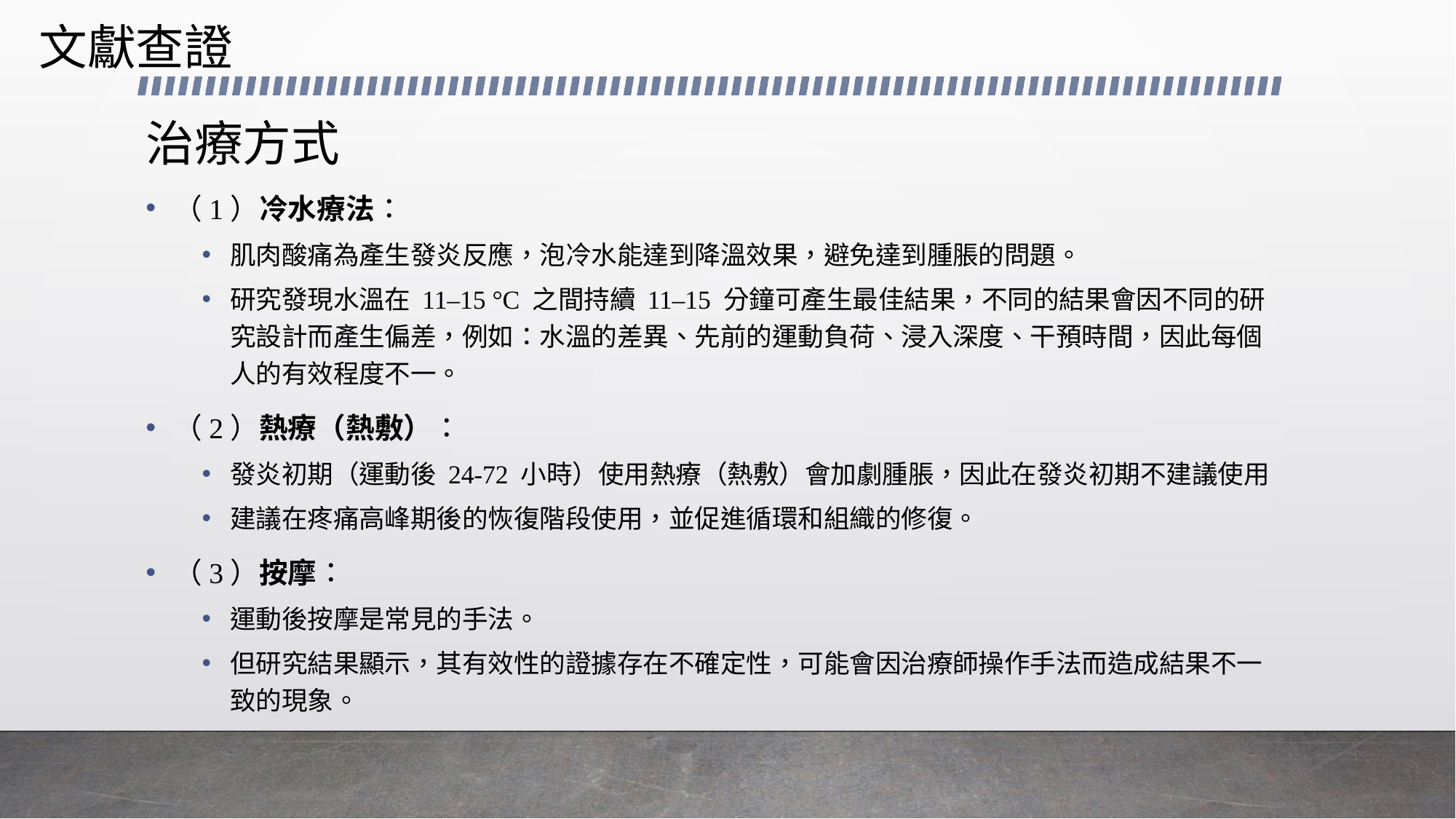

文獻查證
# 治療方式
（1）冷水療法：
肌肉酸痛為產生發炎反應，泡冷水能達到降溫效果，避免達到腫脹的問題。
研究發現水溫在 11–15 °C 之間持續 11–15 分鐘可產生最佳結果，不同的結果會因不同的研究設計而產生偏差，例如：水溫的差異、先前的運動負荷、浸入深度、干預時間，因此每個人的有效程度不一。
（2）熱療（熱敷）：
發炎初期（運動後 24-72 小時）使用熱療（熱敷）會加劇腫脹，因此在發炎初期不建議使用
建議在疼痛高峰期後的恢復階段使用，並促進循環和組織的修復。
（3）按摩：
運動後按摩是常見的手法。
但研究結果顯示，其有效性的證據存在不確定性，可能會因治療師操作手法而造成結果不一致的現象。